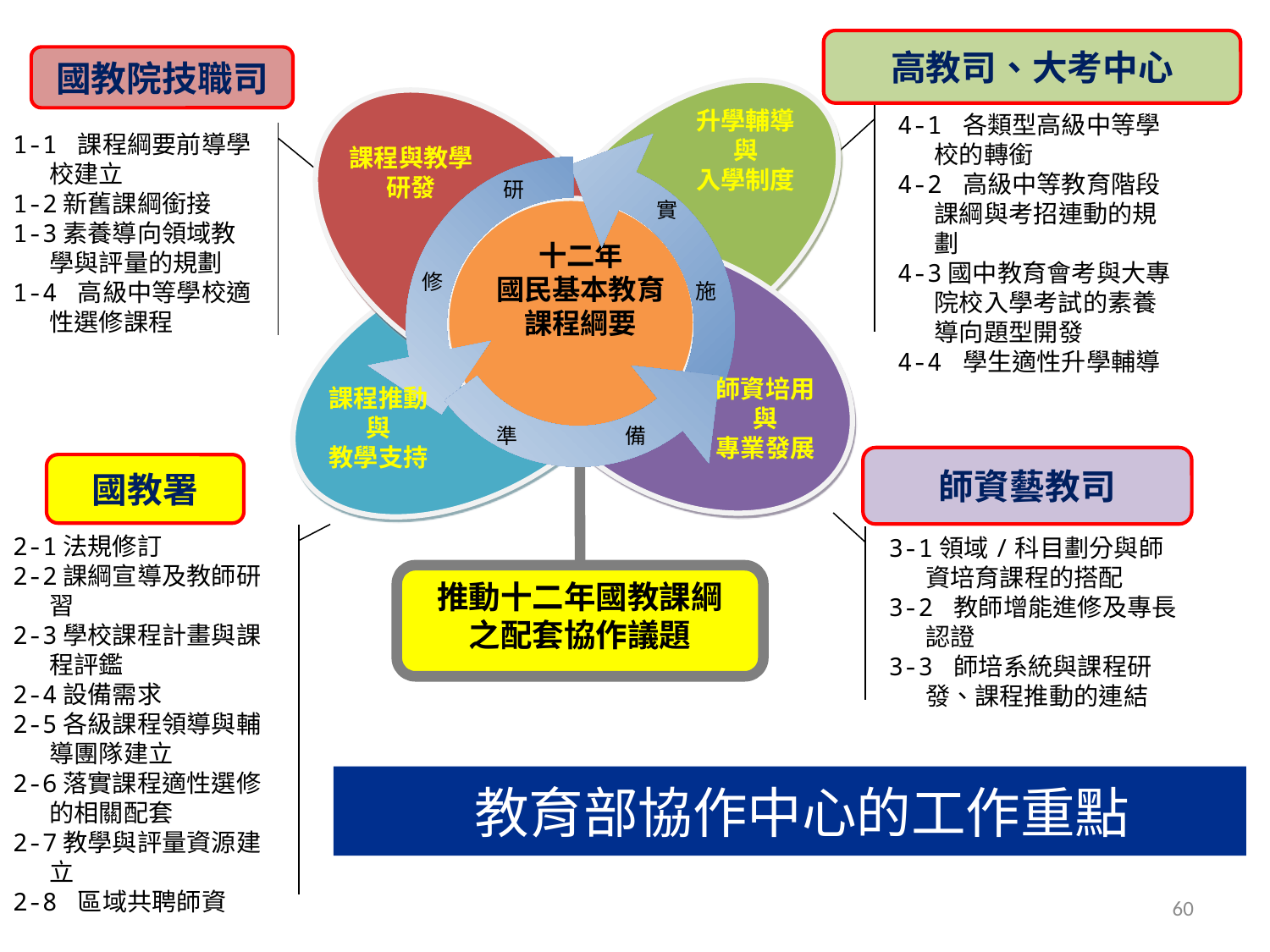

高教司、大考中心

國教院技職司
升學輔導
與
入學制度

4-1 各類型高級中等學校的轉銜
4-2 高級中等教育階段課綱與考招連動的規劃
4-3國中教育會考與大專院校入學考試的素養導向題型開發
4-4 學生適性升學輔導

1-1 課程綱要前導學校建立
1-2新舊課綱銜接
1-3素養導向領域教學與評量的規劃
1-4 高級中等學校適性選修課程

課程與教學
研發

研

實

十二年
國民基本教育
課程綱要

修

施

師資培用
與
專業發展

課程推動
與
教學支持

準

備

師資藝教司
國教署
2-1法規修訂
2-2課綱宣導及教師研習
2-3學校課程計畫與課程評鑑
2-4設備需求
2-5各級課程領導與輔導團隊建立
2-6落實課程適性選修的相關配套
2-7教學與評量資源建立
2-8 區域共聘師資
3-1領域/科目劃分與師資培育課程的搭配
3-2 教師增能進修及專長認證
3-3 師培系統與課程研發、課程推動的連結

推動十二年國教課綱
之配套協作議題
# 教育部協作中心的工作重點
60